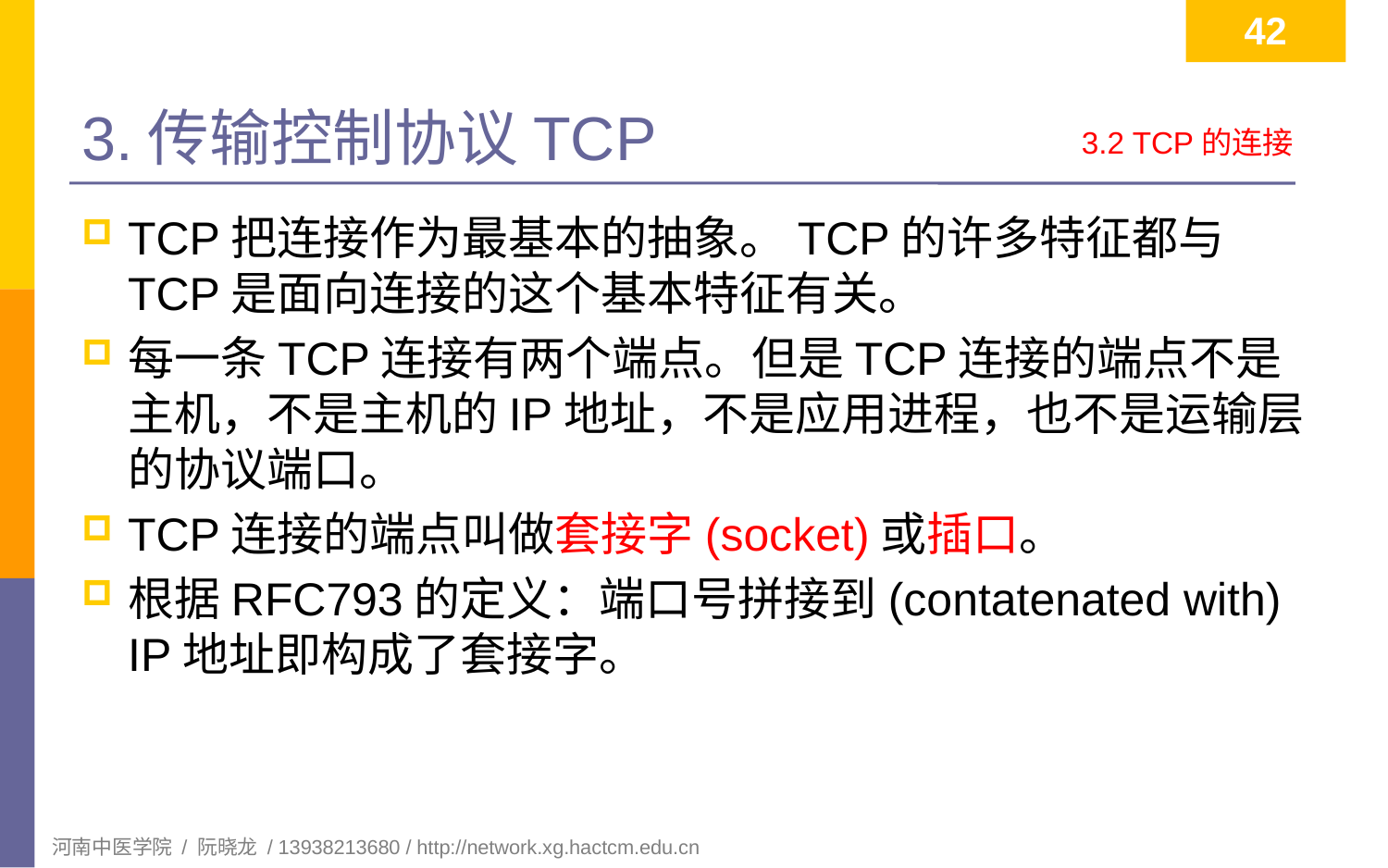

42
# 3.传输控制协议TCP
3.2 TCP的连接
TCP把连接作为最基本的抽象。TCP的许多特征都与TCP是面向连接的这个基本特征有关。
每一条TCP连接有两个端点。但是TCP连接的端点不是主机，不是主机的IP地址，不是应用进程，也不是运输层的协议端口。
TCP连接的端点叫做套接字(socket)或插口。
根据RFC793的定义：端口号拼接到(contatenated with) IP地址即构成了套接字。